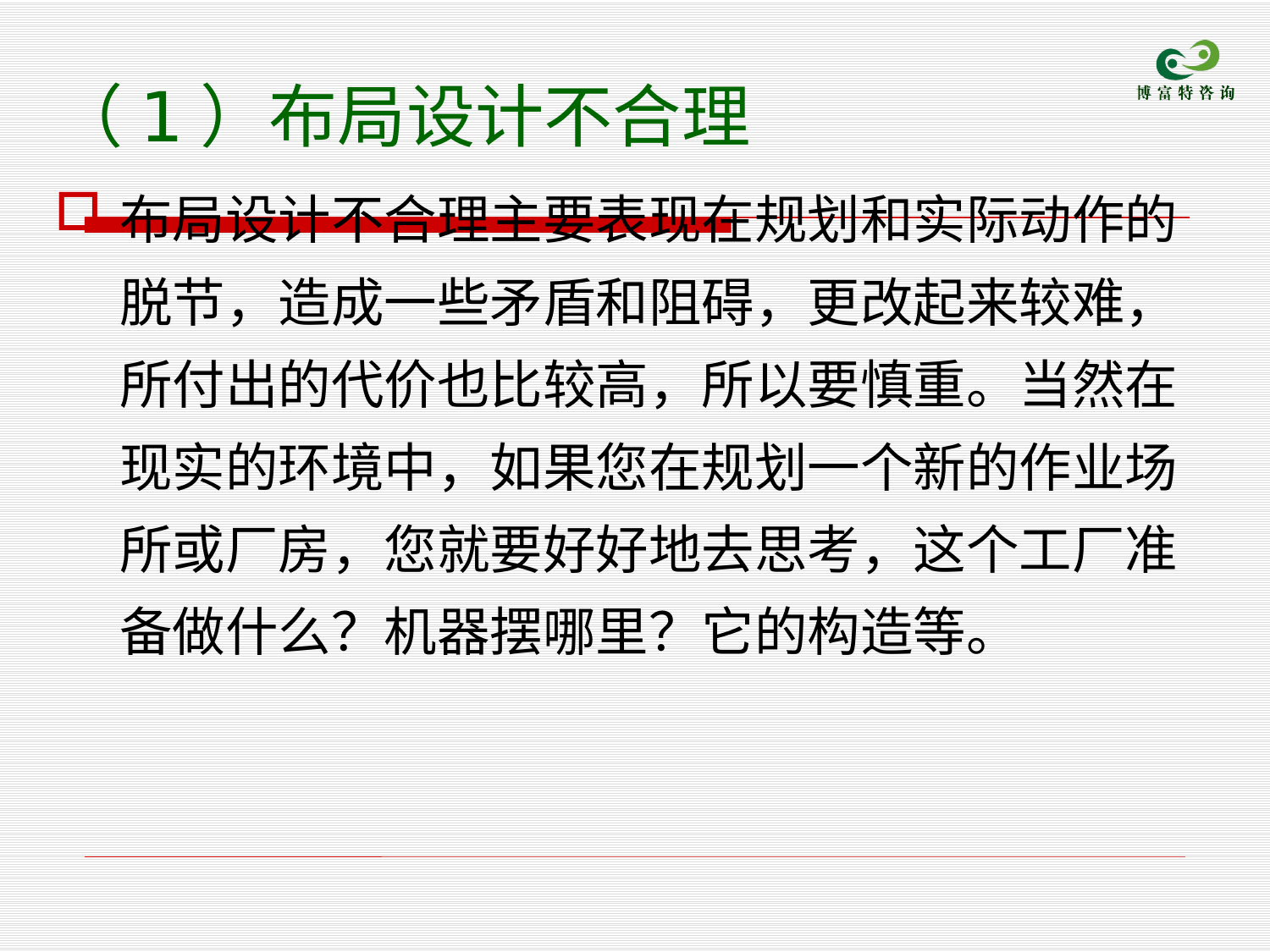

（1）布局设计不合理
布局设计不合理主要表现在规划和实际动作的脱节，造成一些矛盾和阻碍，更改起来较难，所付出的代价也比较高，所以要慎重。当然在现实的环境中，如果您在规划一个新的作业场所或厂房，您就要好好地去思考，这个工厂准备做什么？机器摆哪里？它的构造等。
707